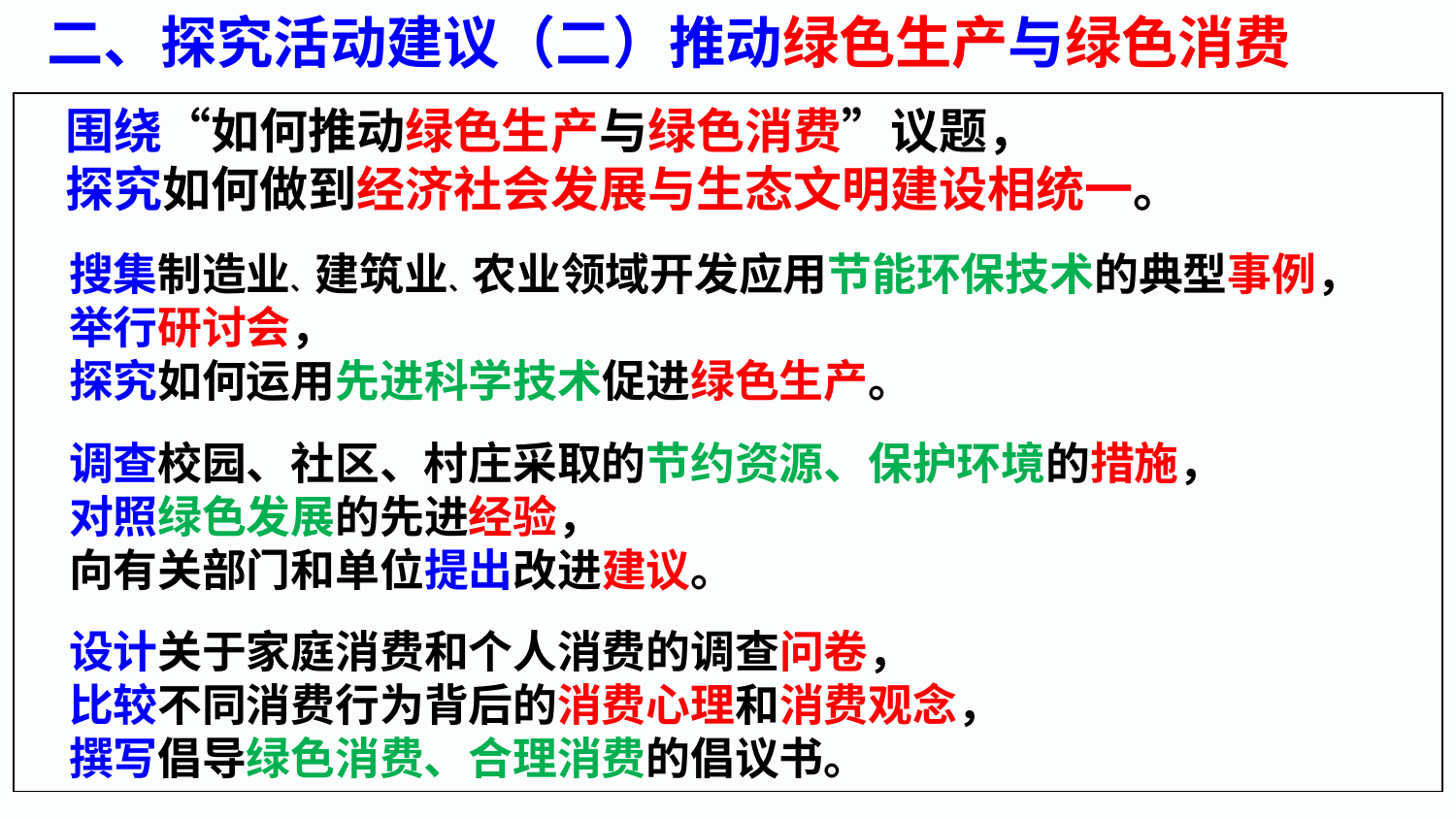

二、探究活动建议（二）推动绿色生产与绿色消费
   围绕“如何推动绿色生产与绿色消费”议题，
   探究如何做到经济社会发展与生态文明建设相统一。

   搜集制造业、建筑业、农业领域开发应用节能环保技术的典型事例，
   举行研讨会，
   探究如何运用先进科学技术促进绿色生产。

   调查校园、社区、村庄采取的节约资源、保护环境的措施，
   对照绿色发展的先进经验，
   向有关部门和单位提出改进建议。

   设计关于家庭消费和个人消费的调查问卷，
   比较不同消费行为背后的消费心理和消费观念，
   撰写倡导绿色消费、合理消费的倡议书。